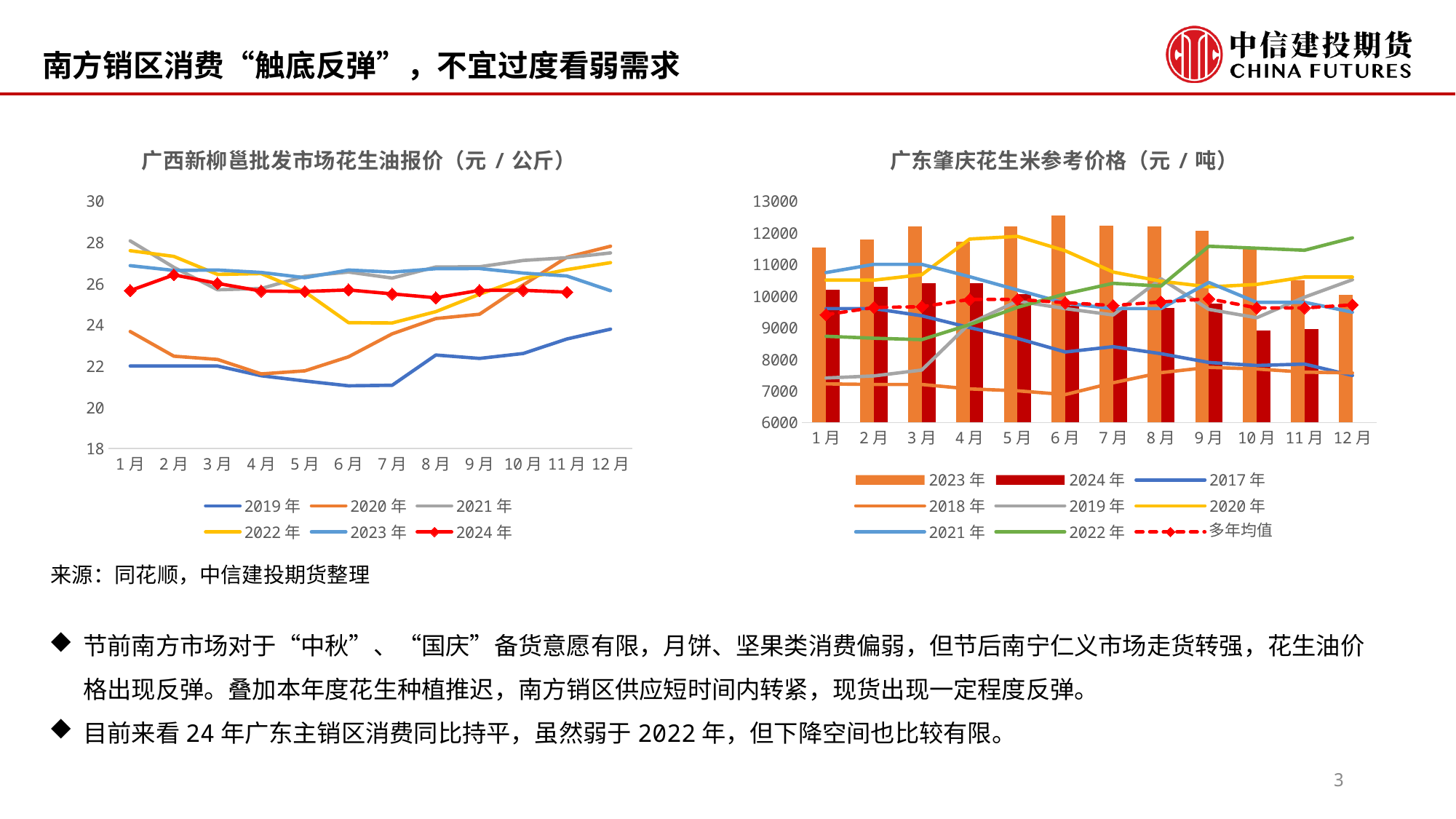

南方销区消费“触底反弹”，不宜过度看弱需求

### Chart: 广西新柳邕批发市场花生油报价（元/公斤）

| Category | 2019年 | 2020年 | 2021年 | 2022年 | 2023年 | 2024年 |
|---|---|---|---|---|---|---|
| 1月 | 22.0 | 23.675 | 28.074193548387097 | 27.596774193548395 | 26.870967741935484 | 25.66129032258066 |
| 2月 | 22.0 | 22.474999999999998 | 26.789285714285718 | 27.31785714285713 | 26.639285714285716 | 26.424137931034473 |
| 3月 | 22.0 | 22.316129032258058 | 25.700000000000006 | 26.445161290322595 | 26.65806451612905 | 26.00967741935483 |
| 4月 | 21.526666666666664 | 21.616666666666667 | 25.76 | 26.483333333333334 | 26.54000000000001 | 25.63666666666668 |
| 5月 | 21.270967741935483 | 21.764516129032266 | 26.354838709677434 | 25.600000000000005 | 26.286666666666672 | 25.61612903225807 |
| 6月 | 21.037931034482767 | 22.44666666666667 | 26.559999999999995 | 24.10333333333334 | 26.656666666666656 | 25.691666666666688 |
| 7月 | 21.06451612903226 | 23.561290322580653 | 26.267741935483873 | 24.090322580645168 | 26.556451612903228 | 25.500000000000007 |
| 8月 | 22.532258064516128 | 24.303225806451614 | 26.806451612903235 | 24.63870967741935 | 26.72258064516129 | 25.31290322580646 |
| 9月 | 22.366666666666667 | 24.513333333333332 | 26.816000000000013 | 25.482142857142858 | 26.729999999999986 | 25.670000000000012 |
| 10月 | 22.606451612903225 | 25.933333333333334 | 27.123333333333346 | 26.248 | 26.509999999999994 | 25.674193548387095 |
| 11月 | 23.310344827586206 | 27.279310344827586 | 27.256666666666675 | 26.676666666666666 | 26.37000000000001 | 25.583333333333336 |
| 12月 | 23.79032258064516 | 27.81290322580646 | 27.487096774193542 | 27.016129032258068 | 25.654838709677424 | None |

### Chart: 广东肇庆花生米参考价格（元/吨）

| Category | 2023年 | 2024年 | 2017年 | 2018年 | 2019年 | 2020年 | 2021年 | 2022年 | 多年均值 |
|---|---|---|---|---|---|---|---|---|---|
| 1月 | 11527.777777777777 | 10200.0 | 9600.0 | 7219.047619047619 | 7404.545454545455 | 10500.0 | 10740.0 | 8723.809523809523 | 9408.125 |
| 2月 | 11785.0 | 10282.35294117647 | 9600.0 | 7200.0 | 7470.588235294118 | 10500.0 | 11000.0 | 8662.5 | 9635.664335664336 |
| 3月 | 12191.304347826086 | 10400.0 | 9373.91304347826 | 7200.0 | 7657.142857142857 | 10672.727272727272 | 11000.0 | 8617.391304347826 | 9660.67415730337 |
| 4月 | 11704.761904761905 | 10400.0 | 9000.0 | 7060.0 | 9127.272727272728 | 11800.0 | 10609.09090909091 | 9095.238095238095 | 9891.124260355029 |
| 5月 | 12200.0 | 10061.904761904761 | 8657.142857142857 | 7000.0 | 9838.095238095239 | 11884.21052631579 | 10189.473684210527 | 9640.0 | 9890.853658536585 |
| 6月 | 12542.857142857143 | 9700.0 | 8227.272727272728 | 6880.0 | 9600.0 | 11428.57142857143 | 9771.42857142857 | 10066.666666666666 | 9788.414634146342 |
| 7月 | 12228.57142857143 | 9613.04347826087 | 8395.238095238095 | 7254.545454545455 | 9400.0 | 10756.521739130434 | 9600.0 | 10400.0 | 9698.863636363636 |
| 8月 | 12200.0 | 9618.181818181818 | 8172.727272727273 | 7573.913043478261 | 10545.454545454546 | 10466.666666666666 | 9600.0 | 10313.04347826087 | 9811.23595505618 |
| 9月 | 12070.0 | 9761.904761904761 | 7895.238095238095 | 7742.857142857143 | 9576.190476190477 | 10286.95652173913 | 10427.272727272728 | 11571.42857142857 | 9911.176470588236 |
| 10月 | 11515.78947368421 | 8900.0 | 7800.0 | 7688.888888888889 | 9310.526315789473 | 10364.70588235294 | 9800.0 | 11511.111111111111 | 9623.611111111111 |
| 11月 | 10500.0 | 8942.857142857143 | 7845.454545454545 | 7590.476190476191 | 9961.904761904761 | 10600.0 | 9800.0 | 11445.454545454546 | 9620.60606060606 |
| 12月 | 10028.57142857143 | None | 7484.210526315789 | 7565.0 | 10513.636363636364 | 10600.0 | 9486.95652173913 | 11836.363636363636 | 9718.666666666666 |
来源：同花顺，中信建投期货整理
节前南方市场对于“中秋”、“国庆”备货意愿有限，月饼、坚果类消费偏弱，但节后南宁仁义市场走货转强，花生油价格出现反弹。叠加本年度花生种植推迟，南方销区供应短时间内转紧，现货出现一定程度反弹。
目前来看24年广东主销区消费同比持平，虽然弱于2022年，但下降空间也比较有限。
3